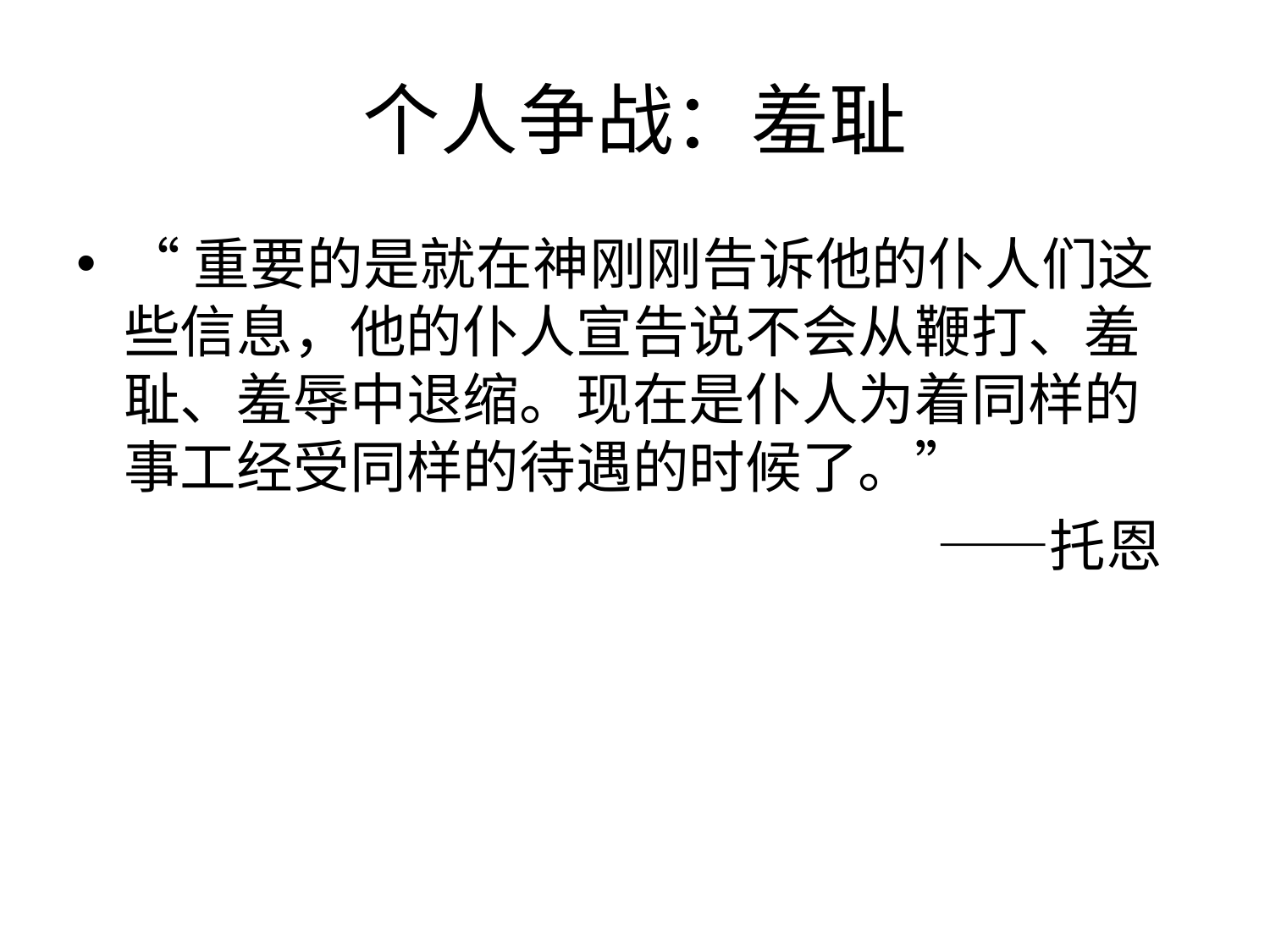

# 个人争战：羞耻
“重要的是就在神刚刚告诉他的仆人们这些信息，他的仆人宣告说不会从鞭打、羞耻、羞辱中退缩。现在是仆人为着同样的事工经受同样的待遇的时候了。”
　　　　　　　　　　　　　　　 ——托恩